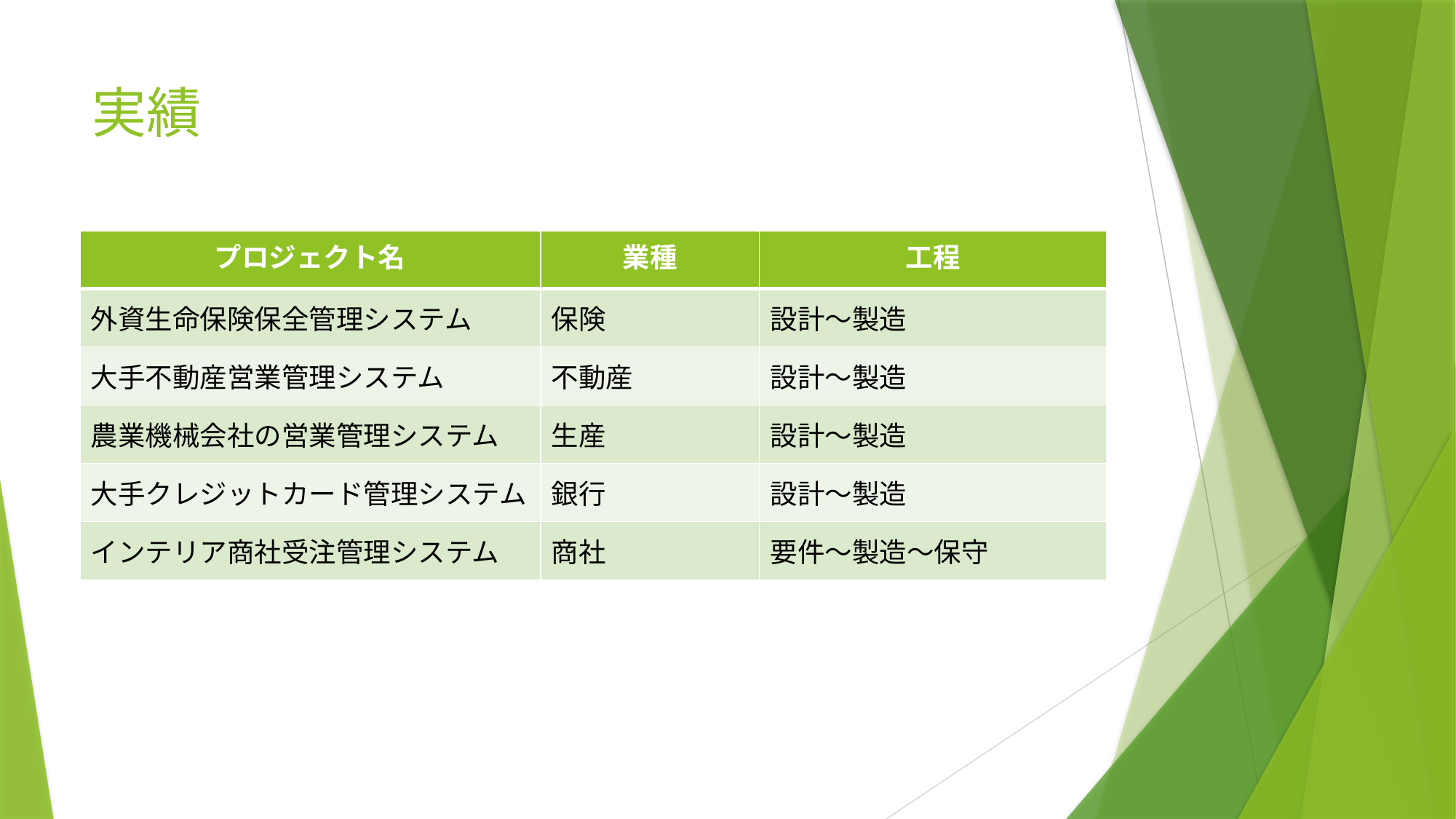

# 実績
| プロジェクト名 | 業種 | 工程 |
| --- | --- | --- |
| 外資生命保険保全管理システム | 保険 | 設計〜製造 |
| 大手不動産営業管理システム | 不動産 | 設計〜製造 |
| 農業機械会社の営業管理システム | 生産 | 設計〜製造 |
| 大手クレジットカード管理システム | 銀行 | 設計〜製造 |
| インテリア商社受注管理システム | 商社 | 要件〜製造〜保守 |